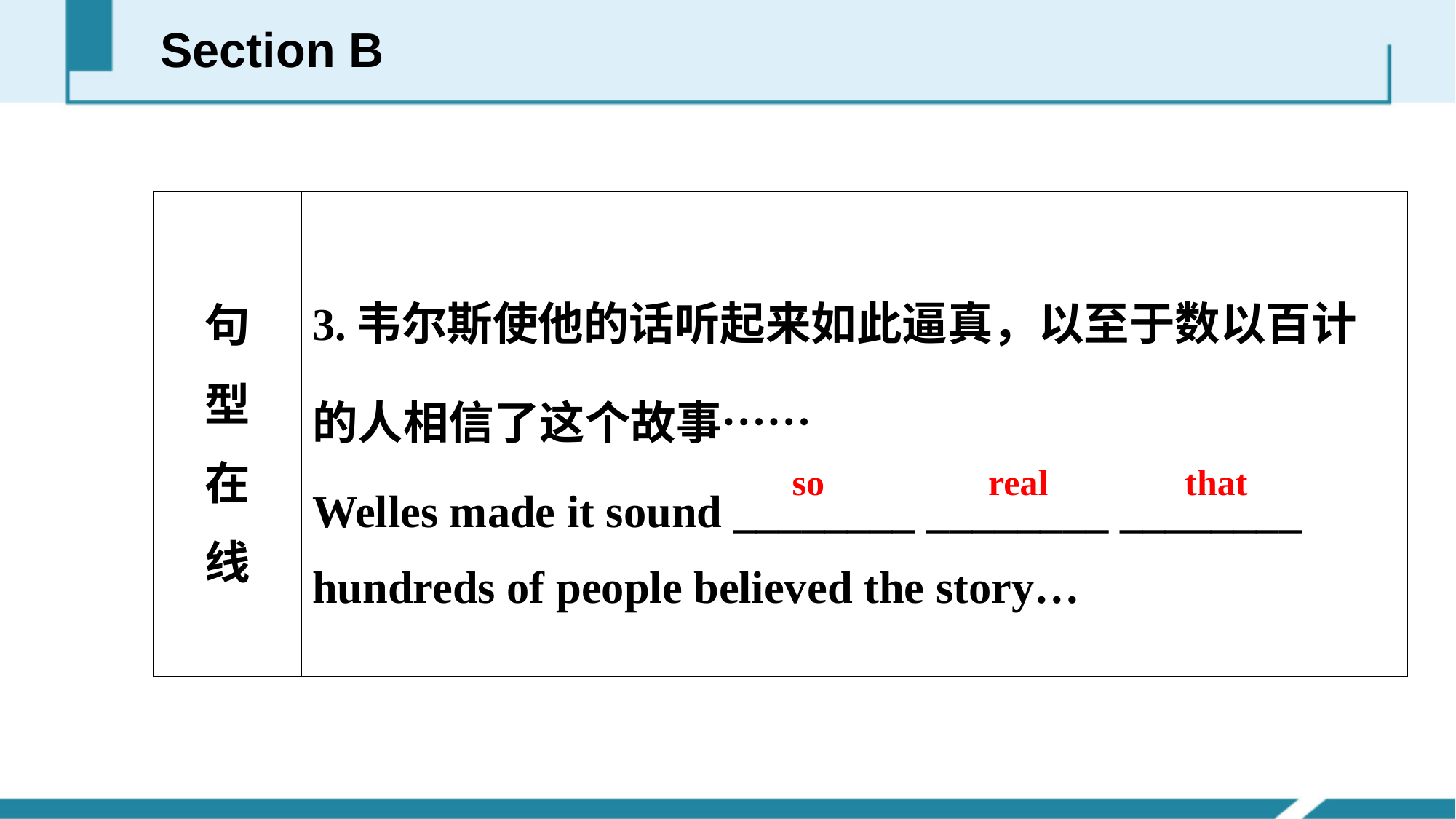

Section B
| 句 型 在 线 | 3.韦尔斯使他的话听起来如此逼真，以至于数以百计的人相信了这个故事…… Welles made it sound \_\_\_\_\_\_\_\_ \_\_\_\_\_\_\_\_ \_\_\_\_\_\_\_\_ hundreds of people believed the story… |
| --- | --- |
so                  real               that